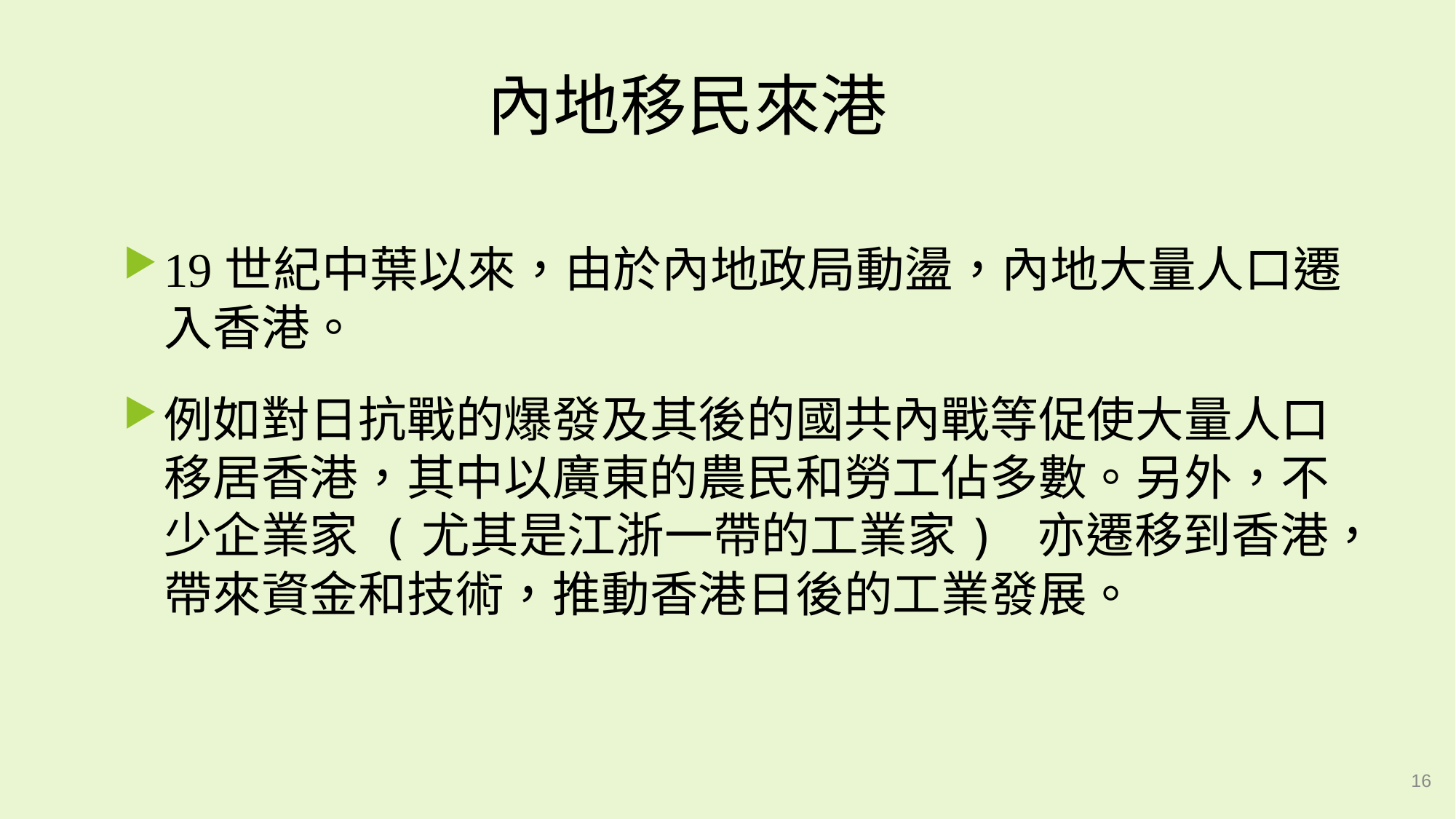

# 內地移民來港
19世紀中葉以來，由於內地政局動盪，內地大量人口遷入香港。
例如對日抗戰的爆發及其後的國共內戰等促使大量人口移居香港，其中以廣東的農民和勞工佔多數。另外，不少企業家 (尤其是江浙一帶的工業家) 亦遷移到香港，帶來資金和技術，推動香港日後的工業發展。

16